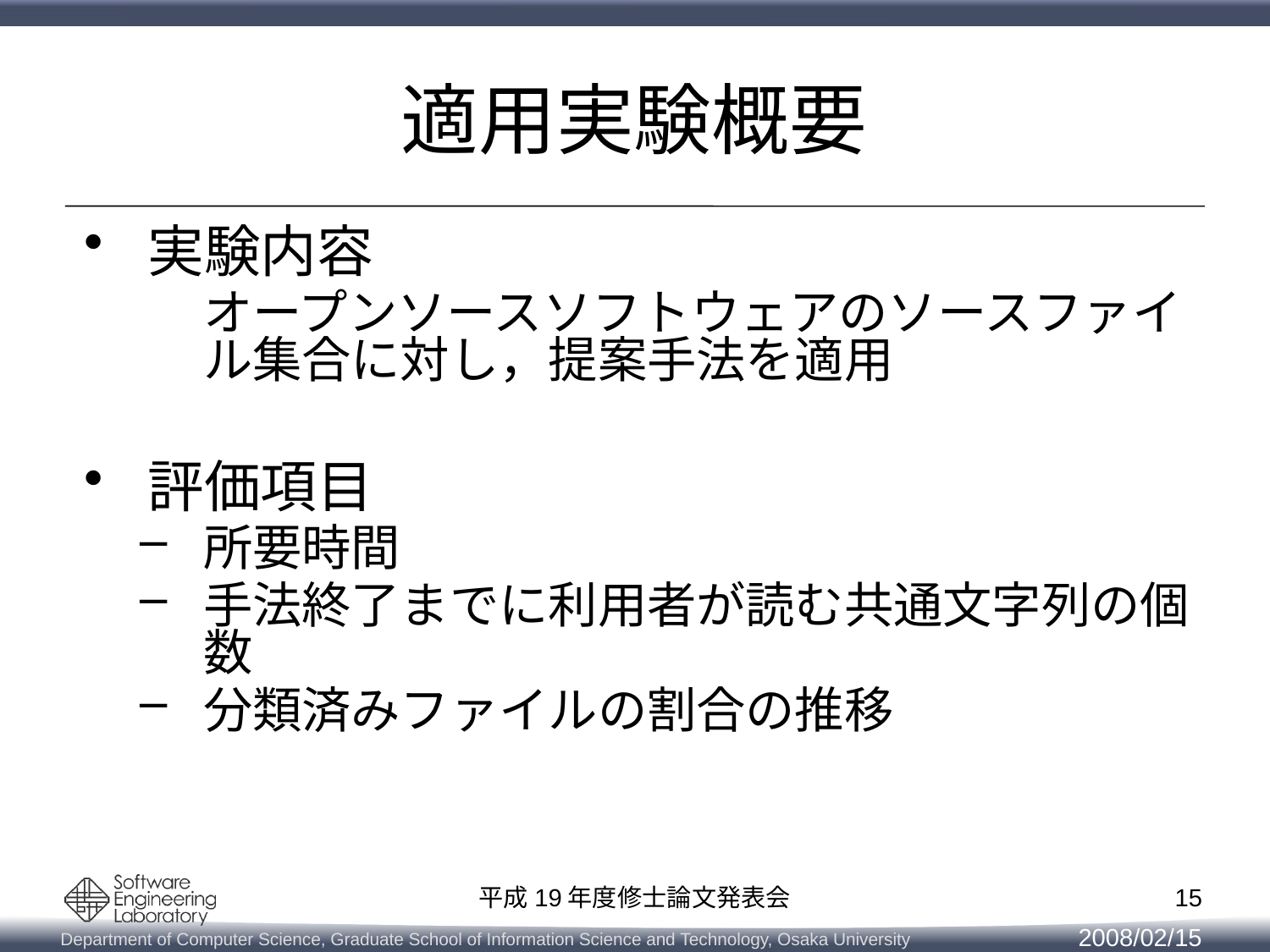

# 適用実験概要
実験内容
	オープンソースソフトウェアのソースファイル集合に対し，提案手法を適用

評価項目
所要時間
手法終了までに利用者が読む共通文字列の個数
分類済みファイルの割合の推移
15
平成19年度修士論文発表会
2008/02/15